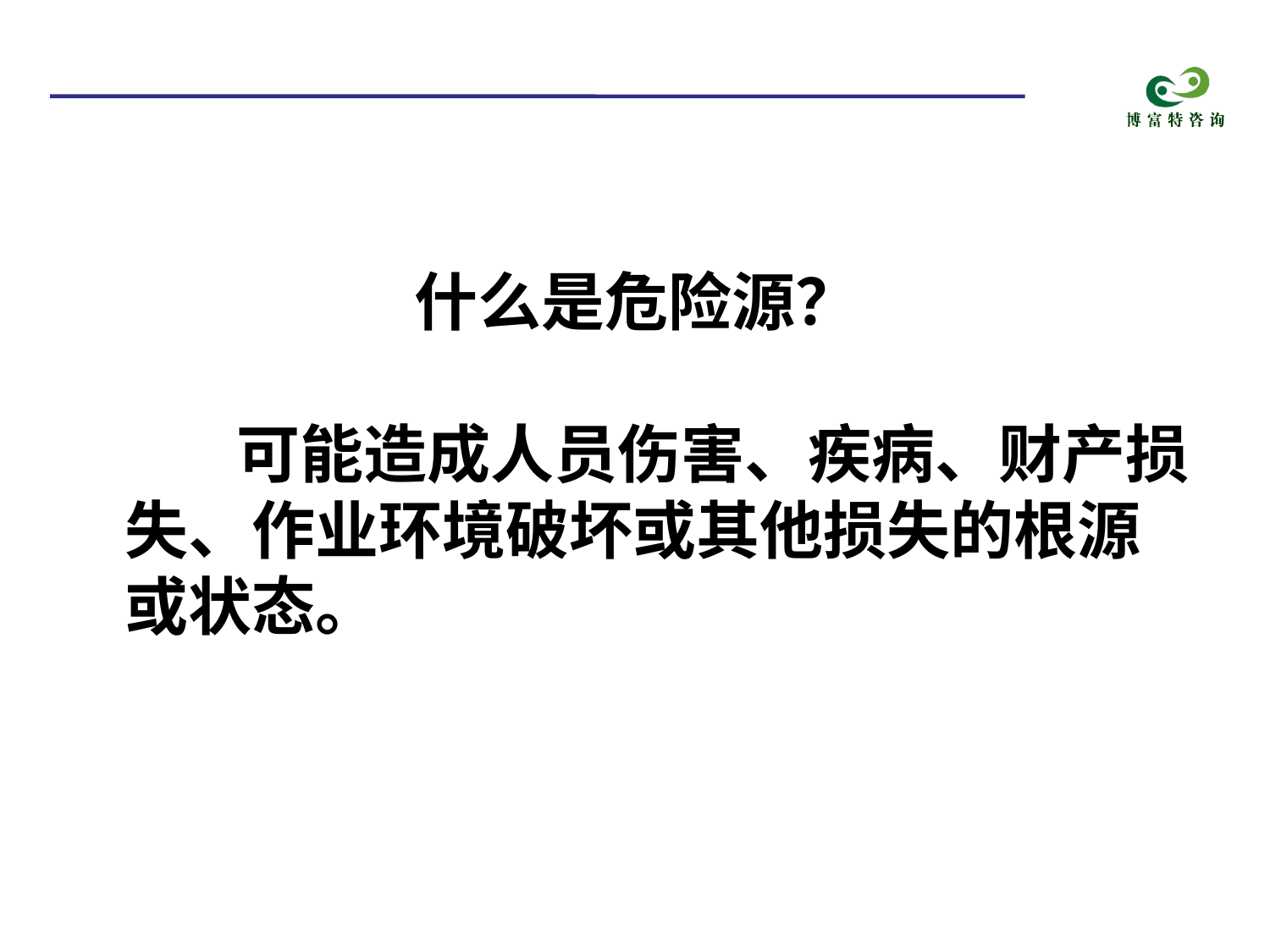

什么是危险源？

          可能造成人员伤害、疾病、财产损失、作业环境破坏或其他损失的根源或状态。